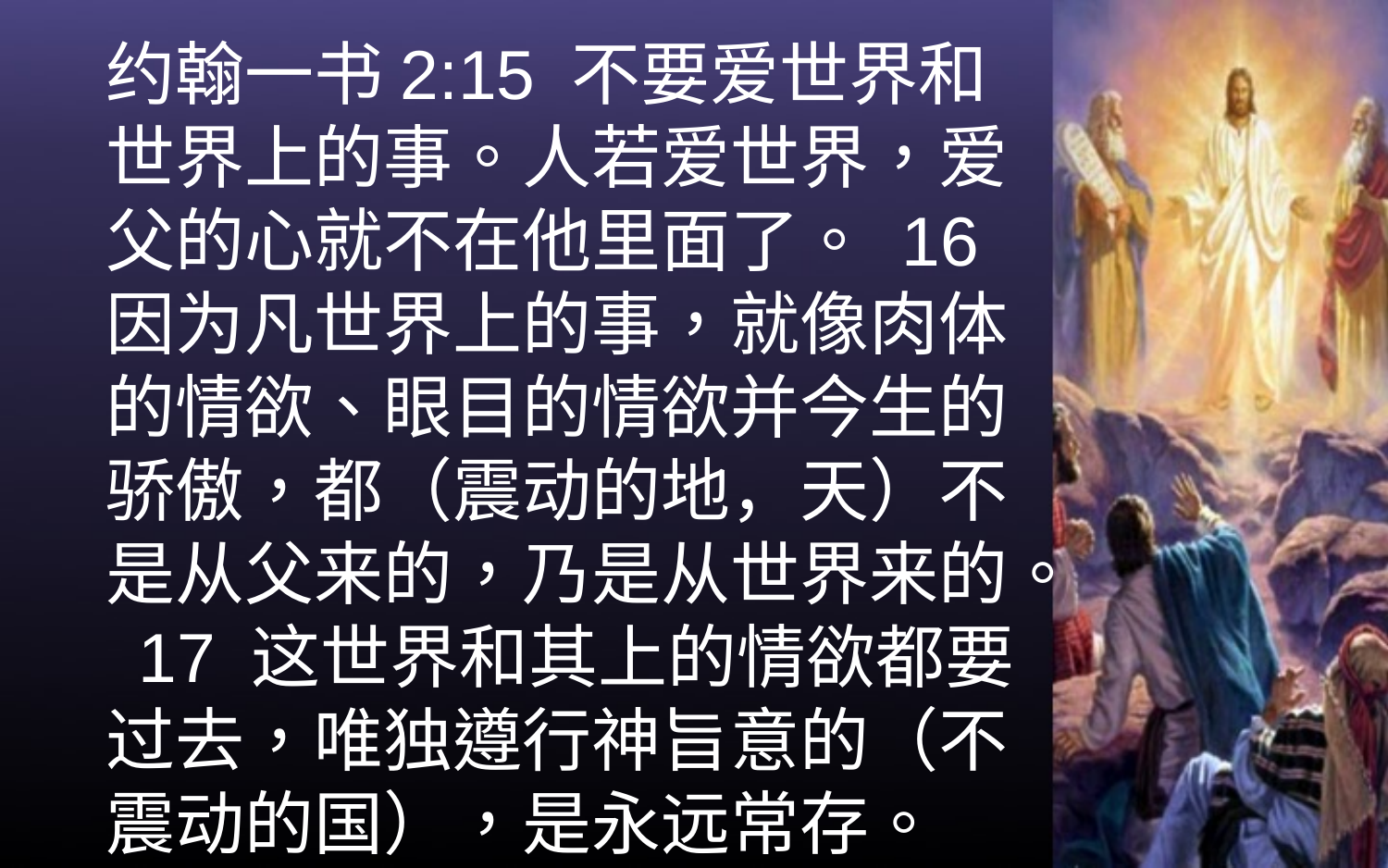

约翰一书2:15 不要爱世界和世界上的事。人若爱世界，爱父的心就不在他里面了。 16 因为凡世界上的事，就像肉体的情欲、眼目的情欲并今生的骄傲，都（震动的地，天）不是从父来的，乃是从世界来的。 17 这世界和其上的情欲都要过去，唯独遵行神旨意的（不震动的国），是永远常存。